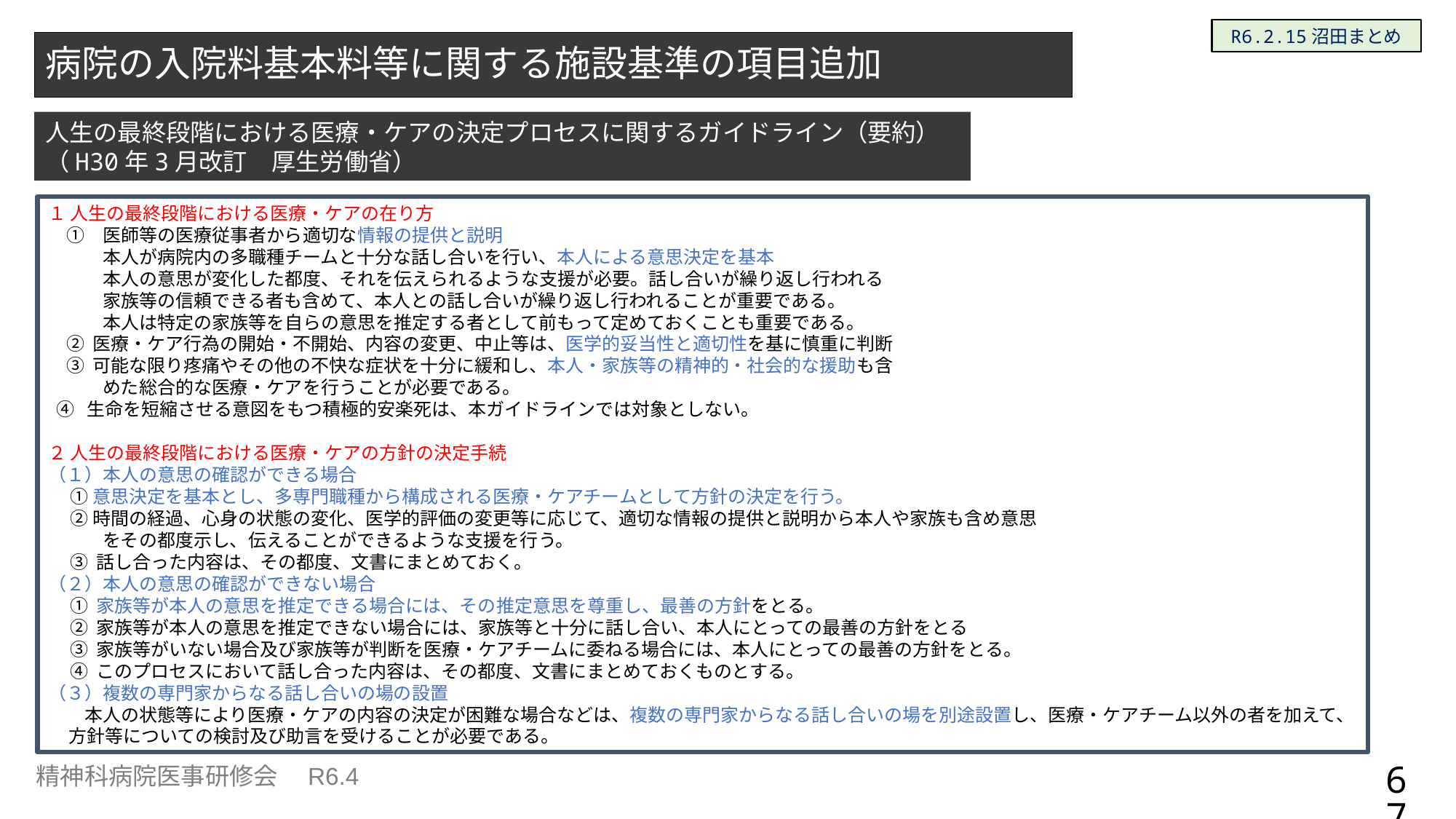

R6.2.15沼田まとめ
# 病院の入院料基本料等に関する施設基準の項目追加
人生の最終段階における医療・ケアの決定プロセスに関するガイドライン（要約）（H30年3月改訂　厚生労働省）
１ 人生の最終段階における医療・ケアの在り方
　①　医師等の医療従事者から適切な情報の提供と説明
　　　本人が病院内の多職種チームと十分な話し合いを行い、本人による意思決定を基本
　　　本人の意思が変化した都度、それを伝えられるような支援が必要。話し合いが繰り返し行われる
　　　家族等の信頼できる者も含めて、本人との話し合いが繰り返し行われることが重要である。
　　　本人は特定の家族等を自らの意思を推定する者として前もって定めておくことも重要である。
　②  医療・ケア行為の開始・不開始、内容の変更、中止等は、医学的妥当性と適切性を基に慎重に判断
　③  可能な限り疼痛やその他の不快な症状を十分に緩和し、本人・家族等の精神的・社会的な援助も含
　　　めた総合的な医療・ケアを行うことが必要である。
  ④  生命を短縮させる意図をもつ積極的安楽死は、本ガイドラインでは対象としない。

２ 人生の最終段階における医療・ケアの方針の決定手続
（１）本人の意思の確認ができる場合
　 ① 意思決定を基本とし、多専門職種から構成される医療・ケアチームとして方針の決定を行う。
　 ② 時間の経過、心身の状態の変化、医学的評価の変更等に応じて、適切な情報の提供と説明から本人や家族も含め意思
　　　をその都度示し、伝えることができるような支援を行う。
　 ③  話し合った内容は、その都度、文書にまとめておく。
（２）本人の意思の確認ができない場合
　 ①  家族等が本人の意思を推定できる場合には、その推定意思を尊重し、最善の方針をとる。
　 ②  家族等が本人の意思を推定できない場合には、家族等と十分に話し合い、本人にとっての最善の方針をとる
　 ③  家族等がいない場合及び家族等が判断を医療・ケアチームに委ねる場合には、本人にとっての最善の方針をとる。
　 ④  このプロセスにおいて話し合った内容は、その都度、文書にまとめておくものとする。
（３）複数の専門家からなる話し合いの場の設置
　　本人の状態等により医療・ケアの内容の決定が困難な場合などは、複数の専門家からなる話し合いの場を別途設置し、医療・ケアチーム以外の者を加えて、
    方針等についての検討及び助言を受けることが必要である。
67